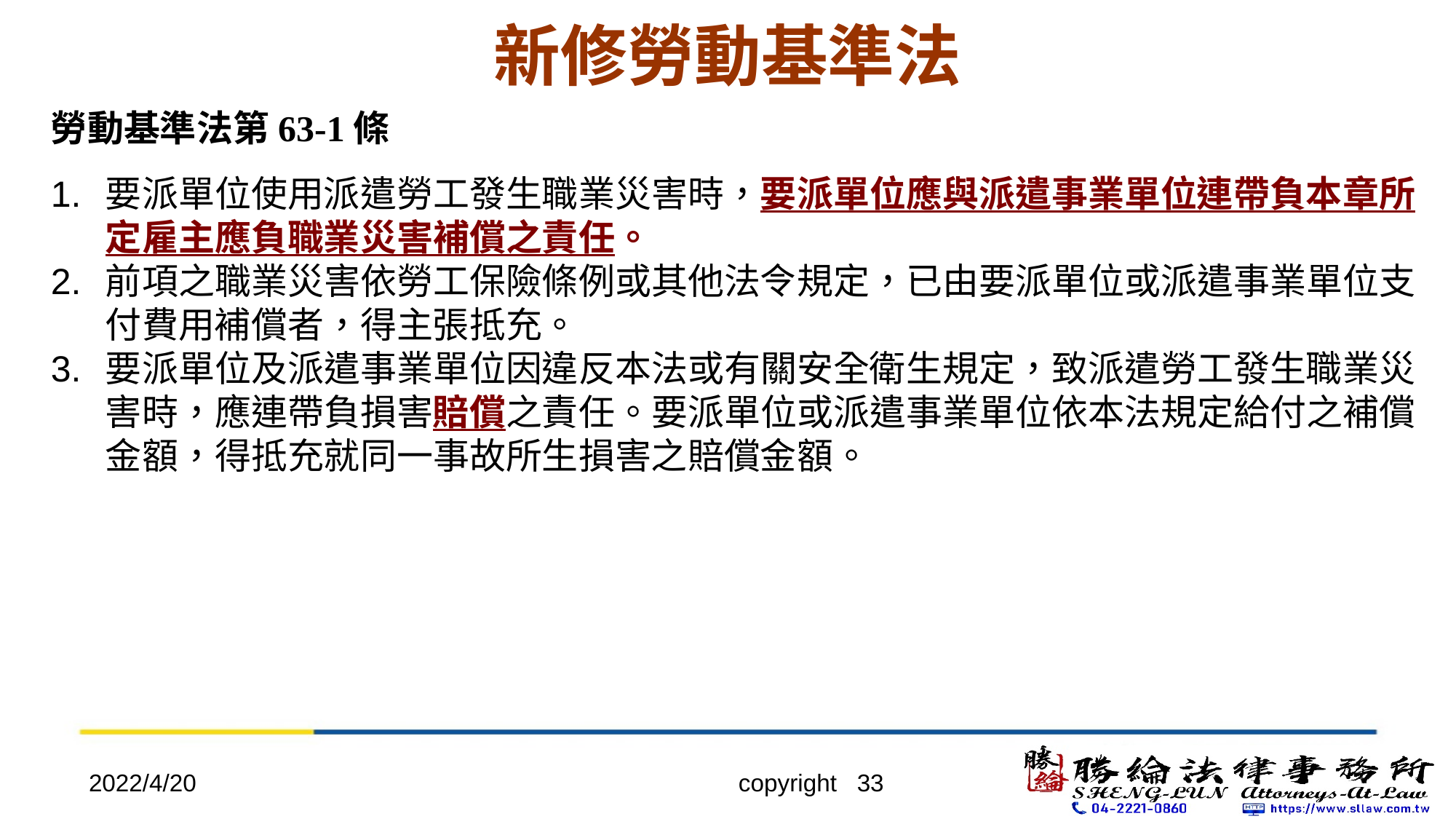

# 新修勞動基準法
勞動基準法第63-1條

要派單位使用派遣勞工發生職業災害時，要派單位應與派遣事業單位連帶負本章所定雇主應負職業災害補償之責任。
前項之職業災害依勞工保險條例或其他法令規定，已由要派單位或派遣事業單位支付費用補償者，得主張抵充。
要派單位及派遣事業單位因違反本法或有關安全衛生規定，致派遣勞工發生職業災害時，應連帶負損害賠償之責任。要派單位或派遣事業單位依本法規定給付之補償金額，得抵充就同一事故所生損害之賠償金額。
2022/4/20
copyright   33